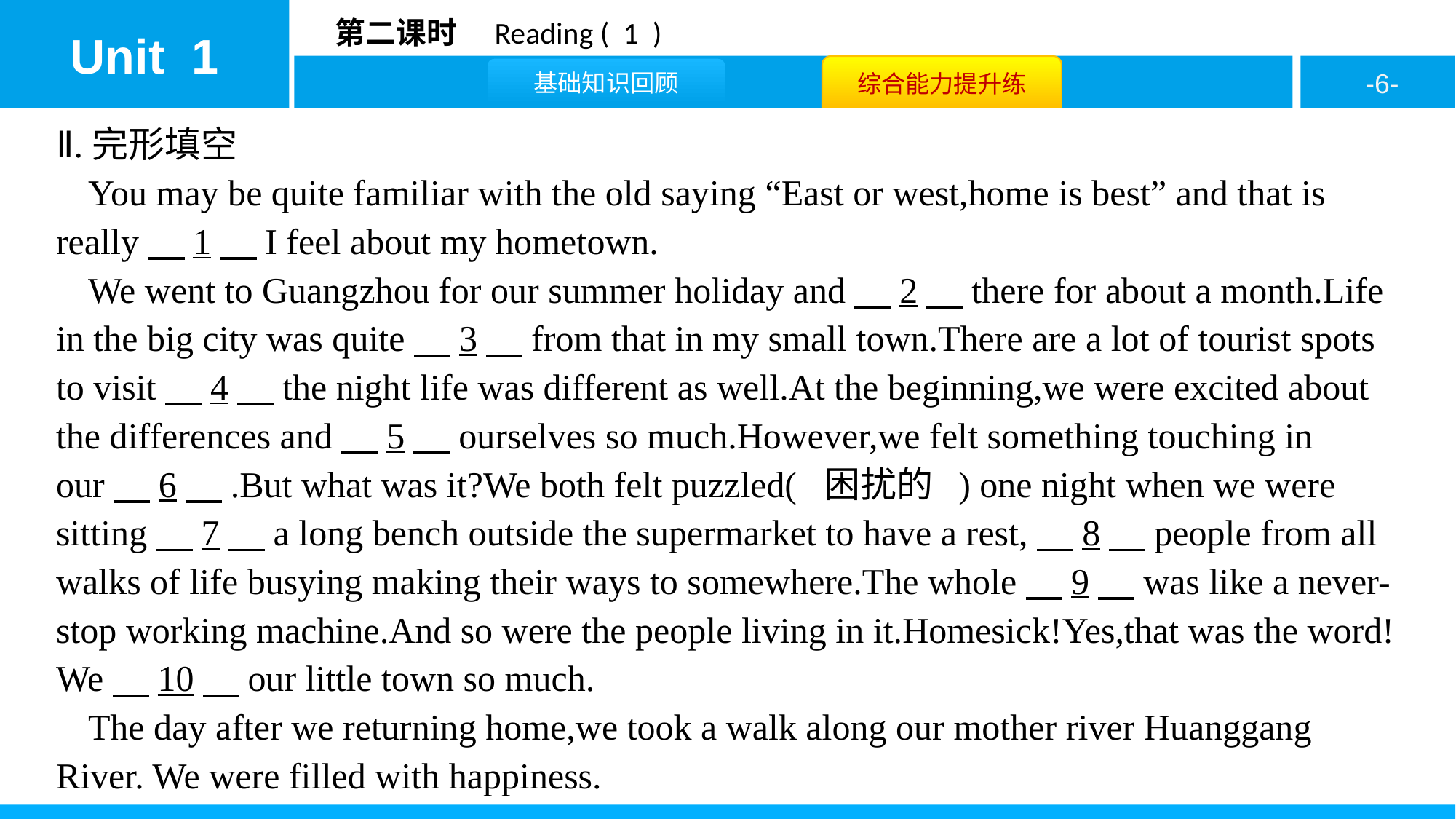

Ⅱ.完形填空
You may be quite familiar with the old saying “East or west,home is best” and that is really　1　I feel about my hometown.
We went to Guangzhou for our summer holiday and　2　there for about a month.Life in the big city was quite　3　from that in my small town.There are a lot of tourist spots to visit　4　the night life was different as well.At the beginning,we were excited about the differences and　5　ourselves so much.However,we felt something touching in our　6　.But what was it?We both felt puzzled(  困扰的  ) one night when we were sitting　7　a long bench outside the supermarket to have a rest,　8　people from all walks of life busying making their ways to somewhere.The whole　9　was like a never-stop working machine.And so were the people living in it.Homesick!Yes,that was the word!We　10　our little town so much.
The day after we returning home,we took a walk along our mother river Huanggang River. We were filled with happiness.